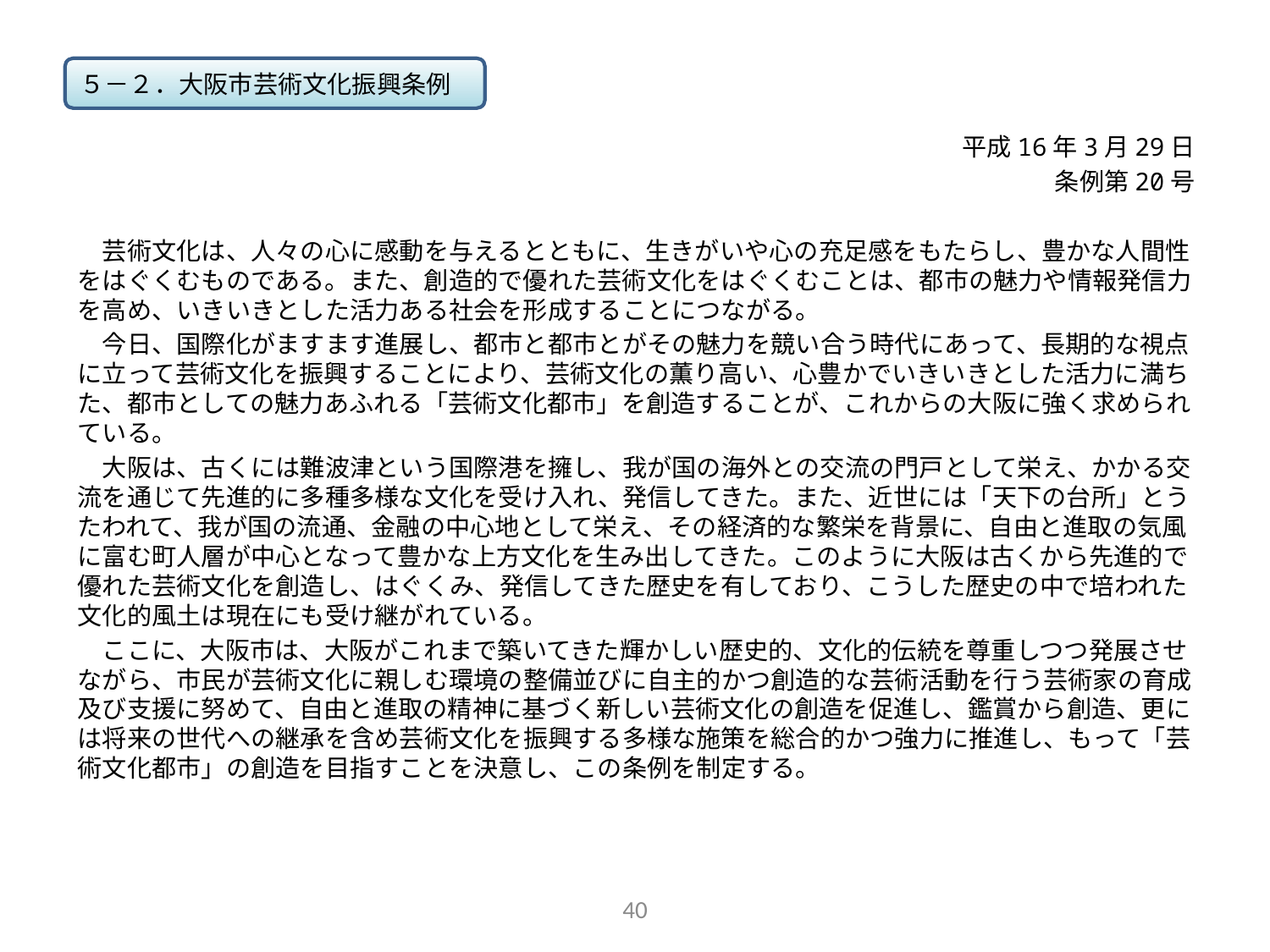

平成16年3月29日
条例第20号

　芸術文化は、人々の心に感動を与えるとともに、生きがいや心の充足感をもたらし、豊かな人間性をはぐくむものである。また、創造的で優れた芸術文化をはぐくむことは、都市の魅力や情報発信力を高め、いきいきとした活力ある社会を形成することにつながる。
　今日、国際化がますます進展し、都市と都市とがその魅力を競い合う時代にあって、長期的な視点に立って芸術文化を振興することにより、芸術文化の薫り高い、心豊かでいきいきとした活力に満ちた、都市としての魅力あふれる「芸術文化都市」を創造することが、これからの大阪に強く求められている。
　大阪は、古くには難波津という国際港を擁し、我が国の海外との交流の門戸として栄え、かかる交流を通じて先進的に多種多様な文化を受け入れ、発信してきた。また、近世には「天下の台所」とうたわれて、我が国の流通、金融の中心地として栄え、その経済的な繁栄を背景に、自由と進取の気風に富む町人層が中心となって豊かな上方文化を生み出してきた。このように大阪は古くから先進的で優れた芸術文化を創造し、はぐくみ、発信してきた歴史を有しており、こうした歴史の中で培われた文化的風土は現在にも受け継がれている。
　ここに、大阪市は、大阪がこれまで築いてきた輝かしい歴史的、文化的伝統を尊重しつつ発展させながら、市民が芸術文化に親しむ環境の整備並びに自主的かつ創造的な芸術活動を行う芸術家の育成及び支援に努めて、自由と進取の精神に基づく新しい芸術文化の創造を促進し、鑑賞から創造、更には将来の世代への継承を含め芸術文化を振興する多様な施策を総合的かつ強力に推進し、もって「芸術文化都市」の創造を目指すことを決意し、この条例を制定する。

５－２．大阪市芸術文化振興条例
40